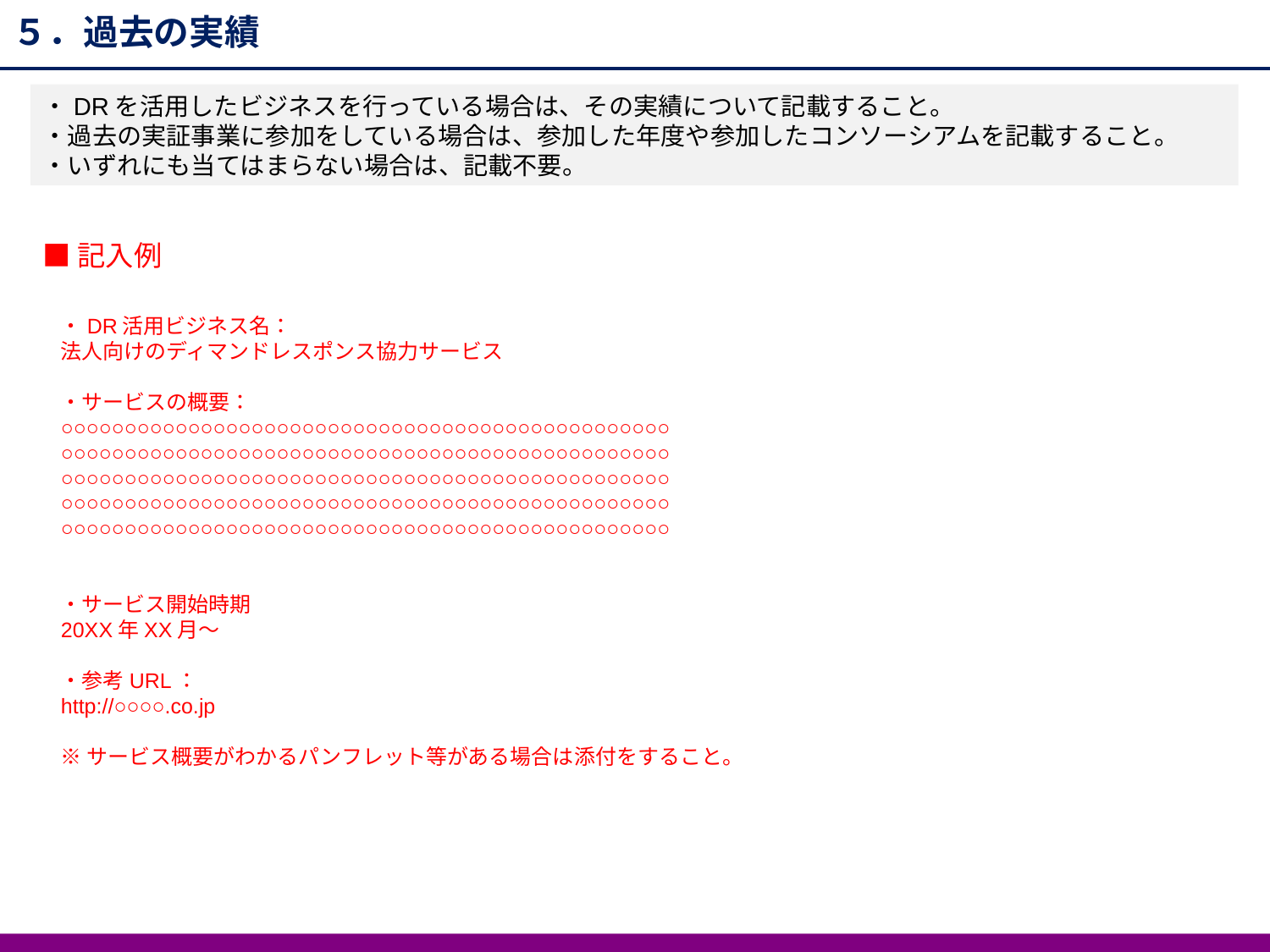

５．過去の実績
・DRを活用したビジネスを行っている場合は、その実績について記載すること。
・過去の実証事業に参加をしている場合は、参加した年度や参加したコンソーシアムを記載すること。
・いずれにも当てはまらない場合は、記載不要。
■記入例
・DR活用ビジネス名：
法人向けのディマンドレスポンス協力サービス

・サービスの概要：
○○○○○○○○○○○○○○○○○○○○○○○○○○○○○○○○○○○○○○○○○○○○○○○○
○○○○○○○○○○○○○○○○○○○○○○○○○○○○○○○○○○○○○○○○○○○○○○○○
○○○○○○○○○○○○○○○○○○○○○○○○○○○○○○○○○○○○○○○○○○○○○○○○
○○○○○○○○○○○○○○○○○○○○○○○○○○○○○○○○○○○○○○○○○○○○○○○○
○○○○○○○○○○○○○○○○○○○○○○○○○○○○○○○○○○○○○○○○○○○○○○○○

・サービス開始時期
20XX年XX月～

・参考URL：
http://○○○○.co.jp

※サービス概要がわかるパンフレット等がある場合は添付をすること。